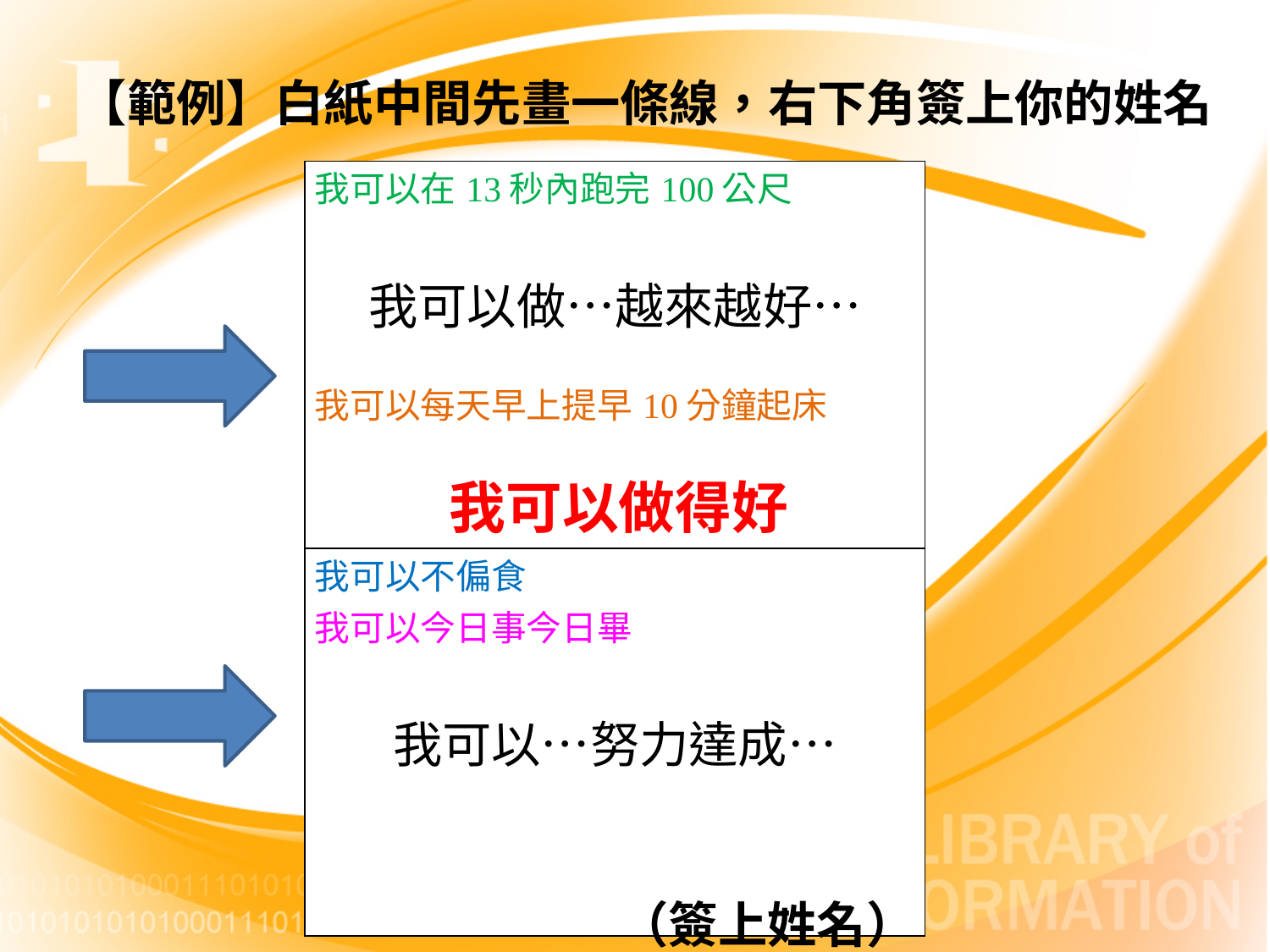

【範例】白紙中間先畫一條線，右下角簽上你的姓名
| 我可以在13秒內跑完100公尺 我可以做…越來越好… 我可以每天早上提早10分鐘起床 |
| --- |
| 我可以不偏食 我可以今日事今日畢 我可以…努力達成… （簽上姓名） |

我可以做得好